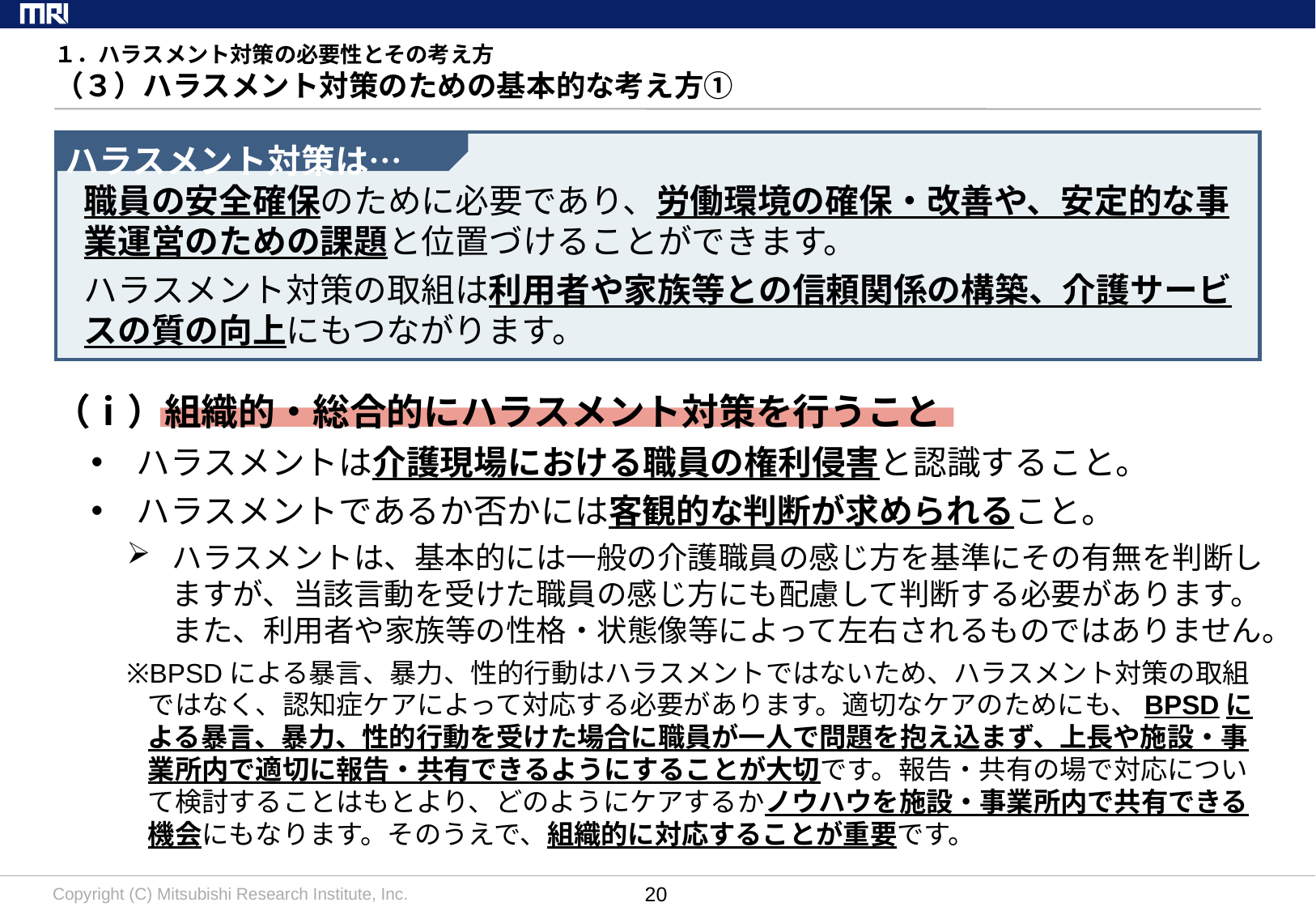

# １．ハラスメント対策の必要性とその考え方 （３）ハラスメント対策のための基本的な考え方①
ハラスメント対策は…

職員の安全確保のために必要であり、労働環境の確保・改善や、安定的な事業運営のための課題と位置づけることができます。
ハラスメント対策の取組は利用者や家族等との信頼関係の構築、介護サービスの質の向上にもつながります。
（ⅰ）組織的・総合的にハラスメント対策を行うこと
ハラスメントは介護現場における職員の権利侵害と認識すること。
ハラスメントであるか否かには客観的な判断が求められること。
ハラスメントは、基本的には一般の介護職員の感じ方を基準にその有無を判断しますが、当該言動を受けた職員の感じ方にも配慮して判断する必要があります。また、利用者や家族等の性格・状態像等によって左右されるものではありません。
※BPSDによる暴言、暴力、性的行動はハラスメントではないため、ハラスメント対策の取組ではなく、認知症ケアによって対応する必要があります。適切なケアのためにも、BPSDによる暴言、暴力、性的行動を受けた場合に職員が一人で問題を抱え込まず、上長や施設・事業所内で適切に報告・共有できるようにすることが大切です。報告・共有の場で対応について検討することはもとより、どのようにケアするかノウハウを施設・事業所内で共有できる機会にもなります。そのうえで、組織的に対応することが重要です。